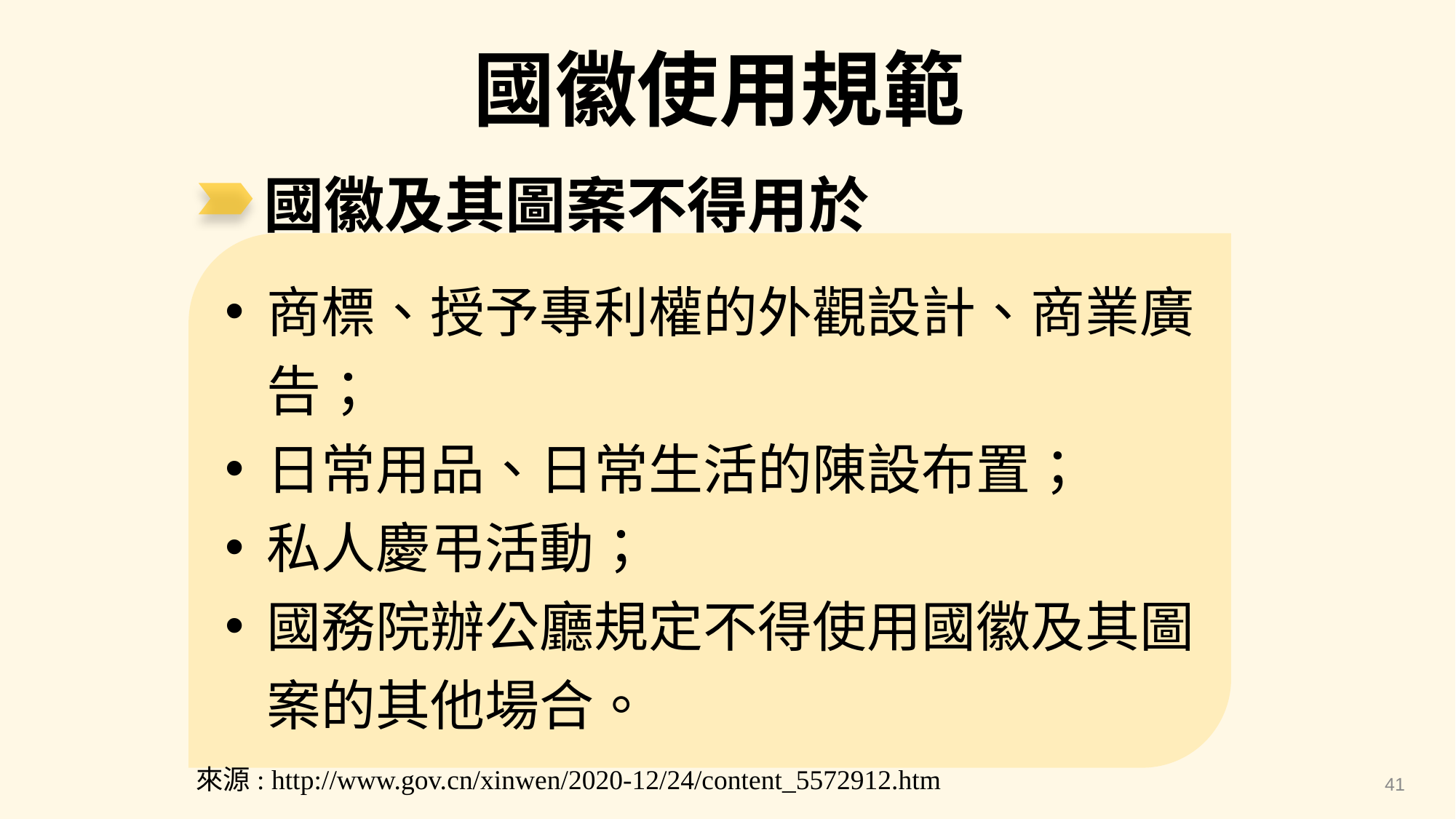

國徽使用規範
國徽及其圖案不得用於

商標、授予專利權的外觀設計、商業廣告；
日常用品、日常生活的陳設布置；
私人慶弔活動；
國務院辦公廳規定不得使用國徽及其圖案的其他場合。

來源: http://www.gov.cn/xinwen/2020-12/24/content_5572912.htm
41